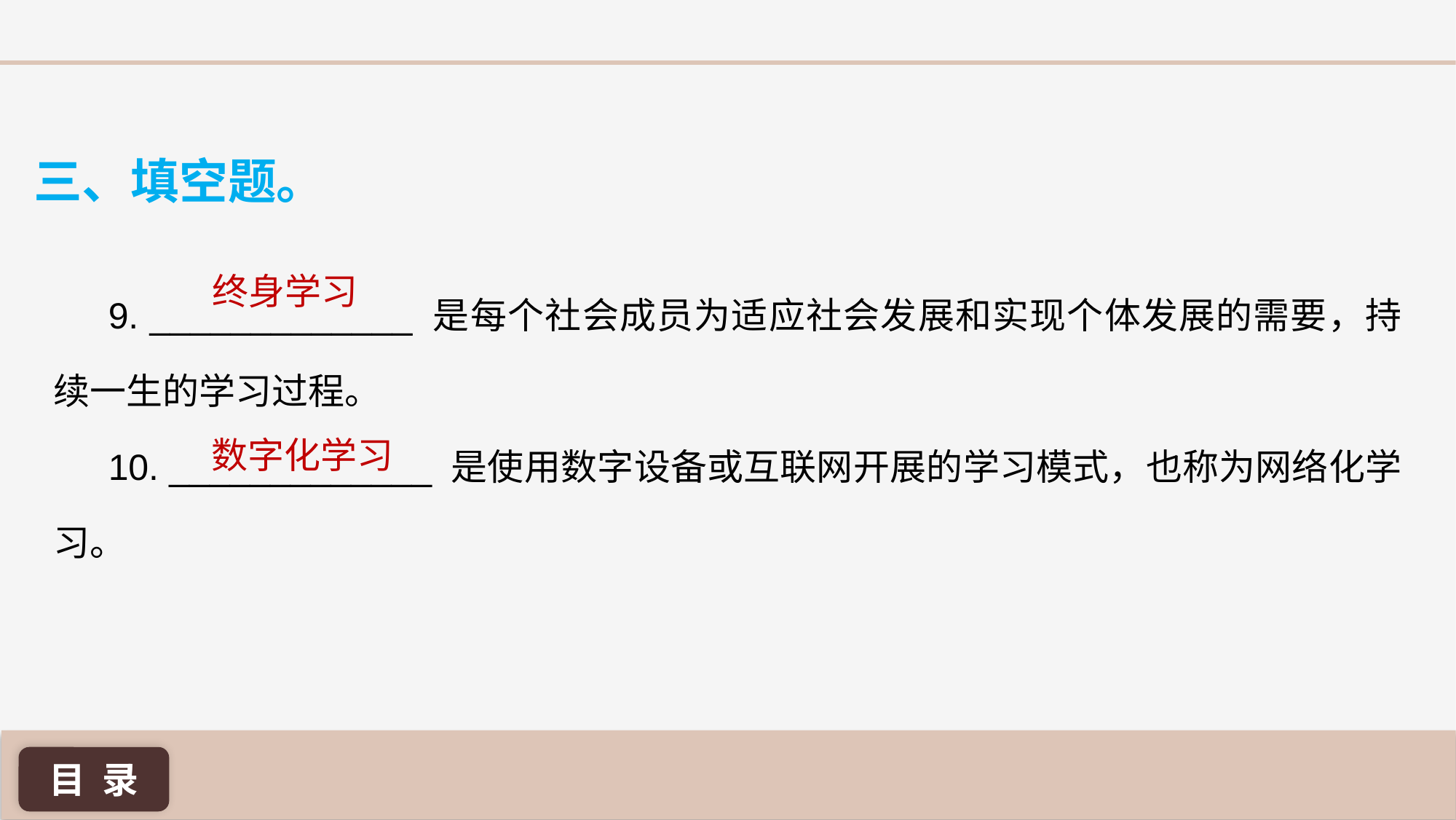

三、填空题。
终身学习
9. _____________ 是每个社会成员为适应社会发展和实现个体发展的需要，持续一生的学习过程。
10. _____________ 是使用数字设备或互联网开展的学习模式，也称为网络化学习。
数字化学习